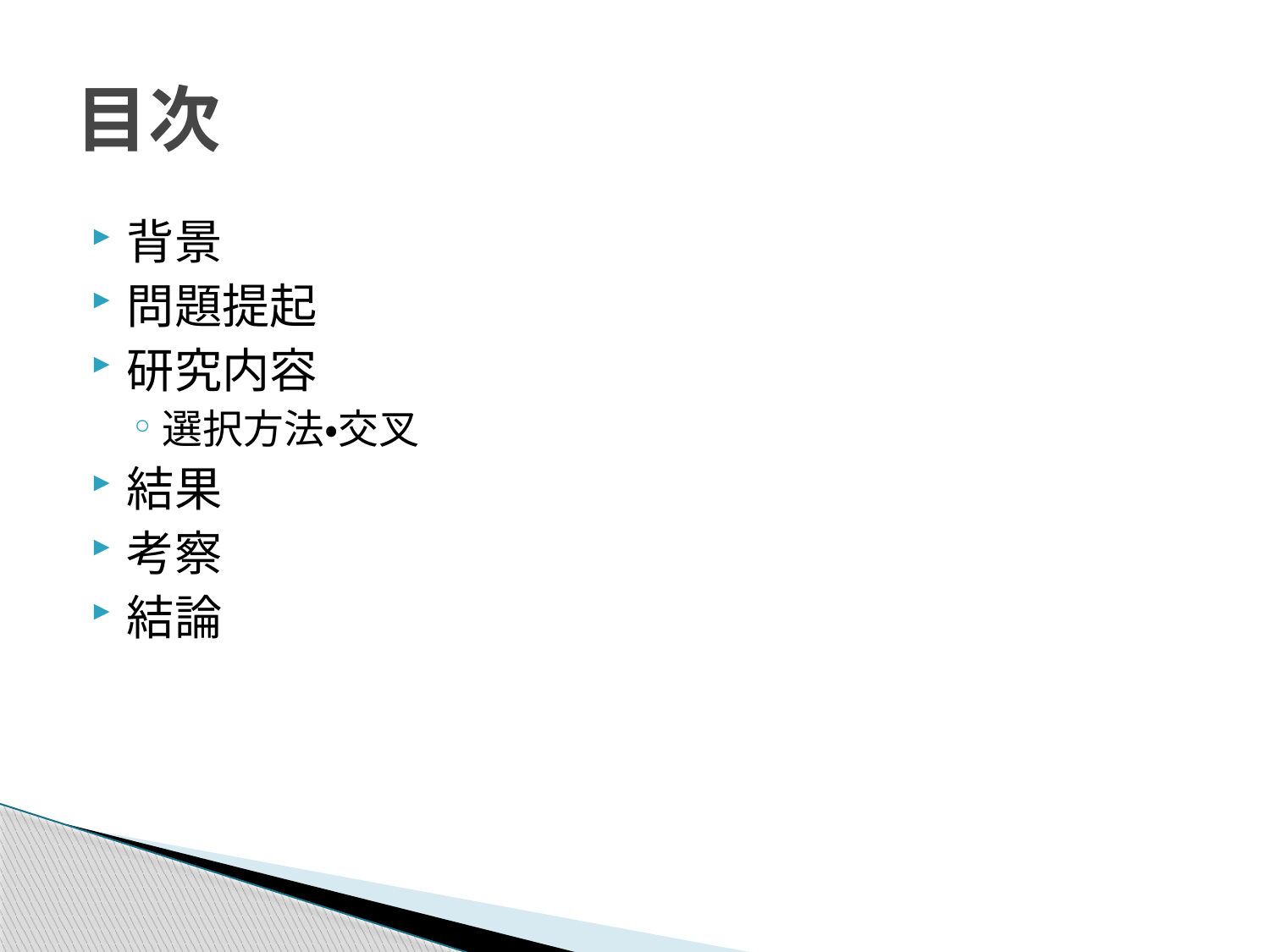

# 目次
背景
問題提起
研究内容
選択方法・交叉
結果
考察
結論